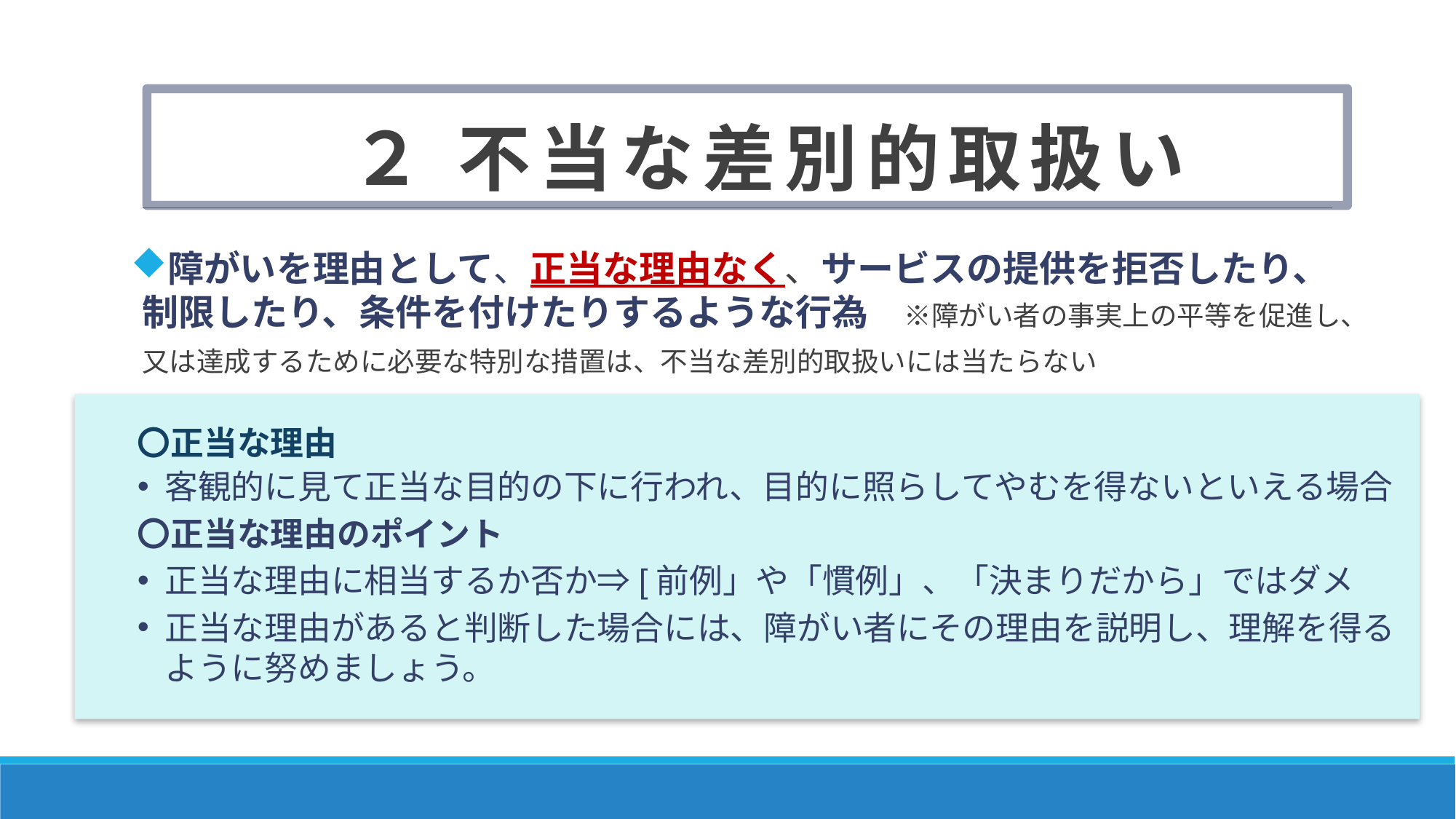

# ２ 不当な差別的取扱い
障がいを理由として、正当な理由なく、サービスの提供を拒否したり、制限したり、条件を付けたりするような行為　※障がい者の事実上の平等を促進し、又は達成するために必要な特別な措置は、不当な差別的取扱いには当たらない

〇正当な理由
客観的に見て正当な目的の下に行われ、目的に照らしてやむを得ないといえる場合
〇正当な理由のポイント
正当な理由に相当するか否か⇒[前例」や「慣例」、「決まりだから」ではダメ
正当な理由があると判断した場合には、障がい者にその理由を説明し、理解を得るように努めましょう。